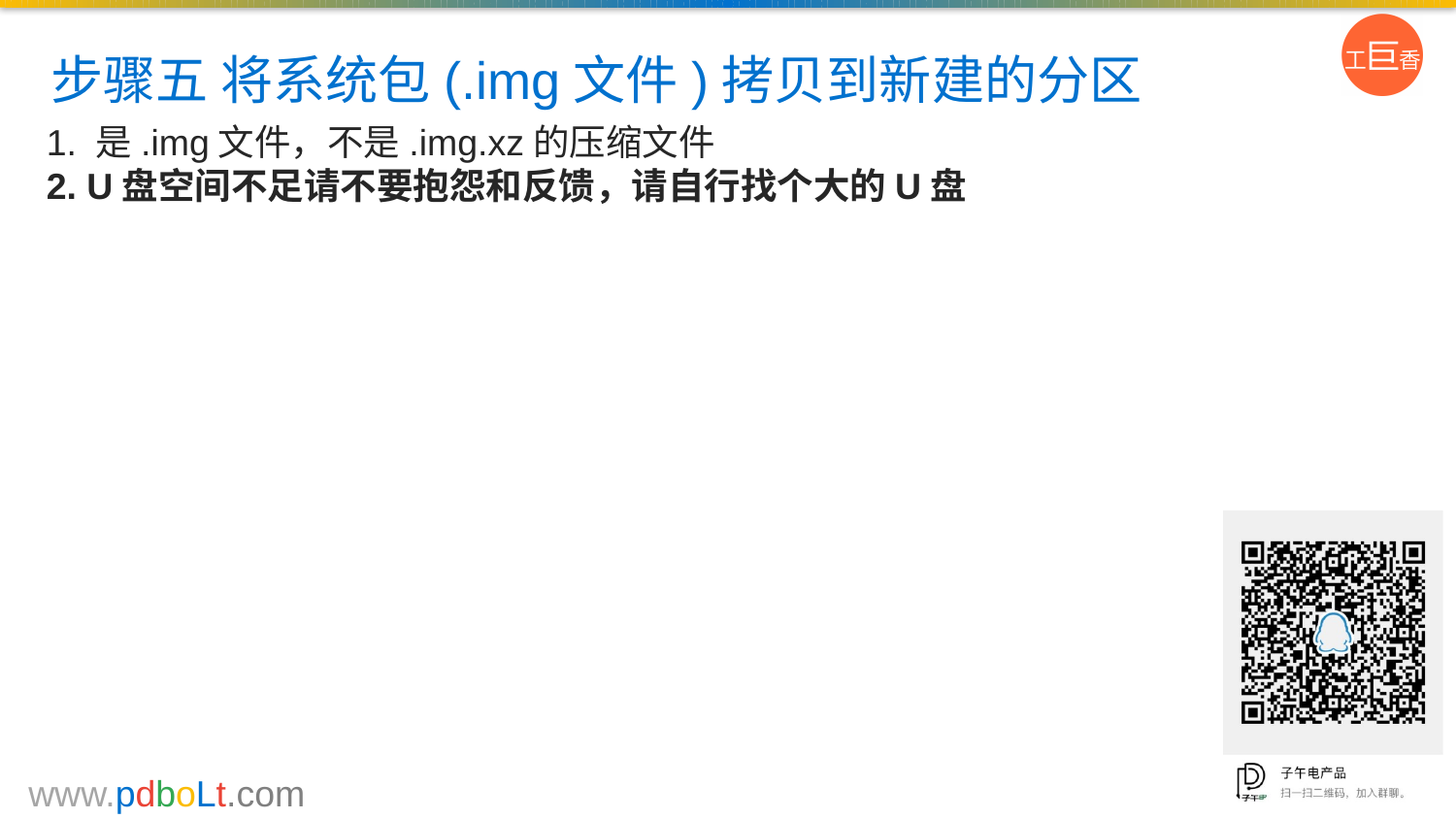

# 步骤五 将系统包(.img文件)拷贝到新建的分区
1. 是.img文件，不是.img.xz的压缩文件
2. U盘空间不足请不要抱怨和反馈，请自行找个大的U盘